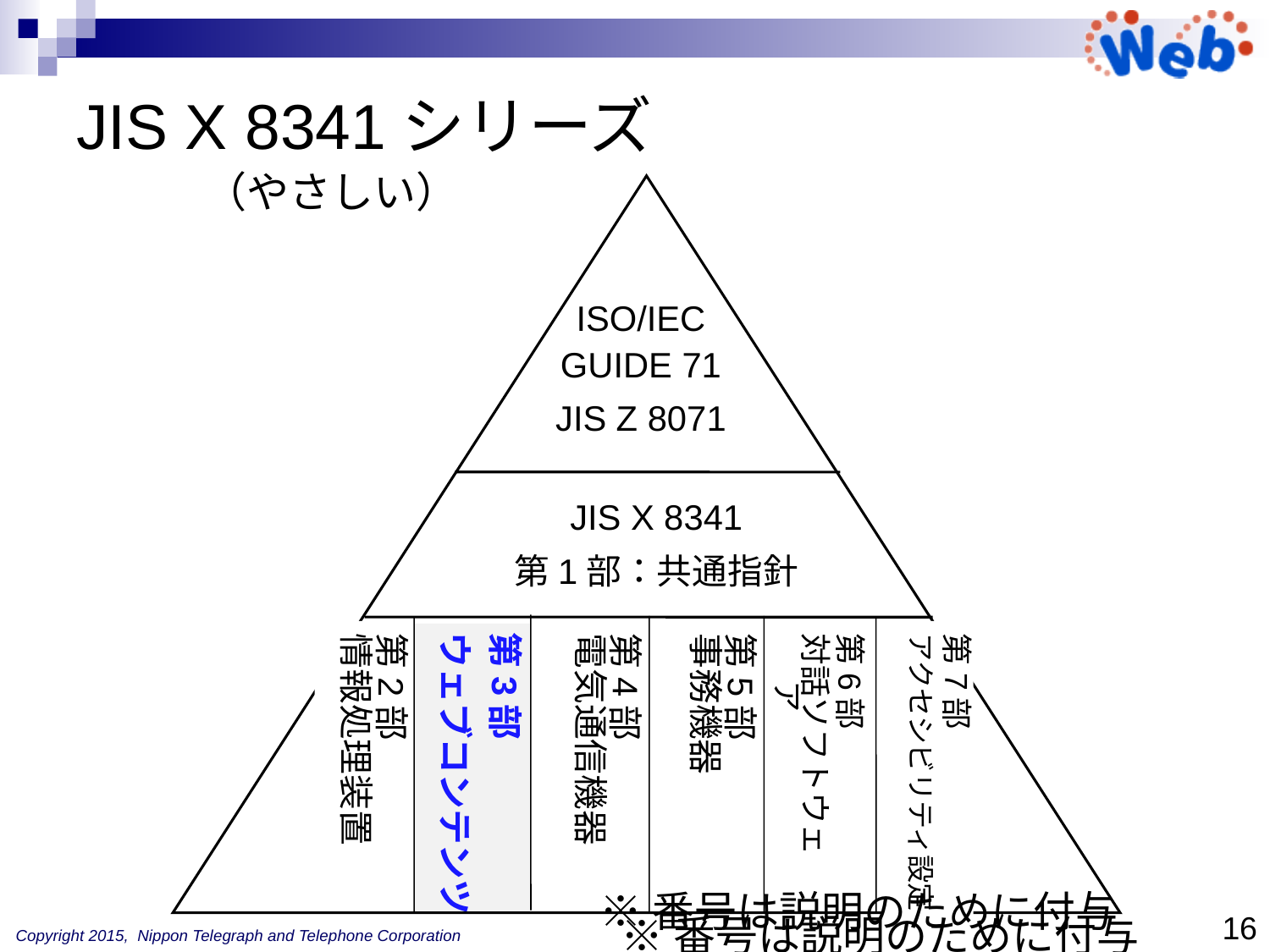

# JIS X 8341シリーズ
（やさしい）

ISO/IEC GUIDE 71
JIS Z 8071

JIS X 8341
第1部：共通指針

第3部
ウェブコンテンツ
第2部
情報処理装置
第4部
電気通信機器
第5部
事務機器
第6部
対話ソフトウェア
第7部
アクセシビリティ設定

※番号は説明のために付与
16
※番号は説明のために付与